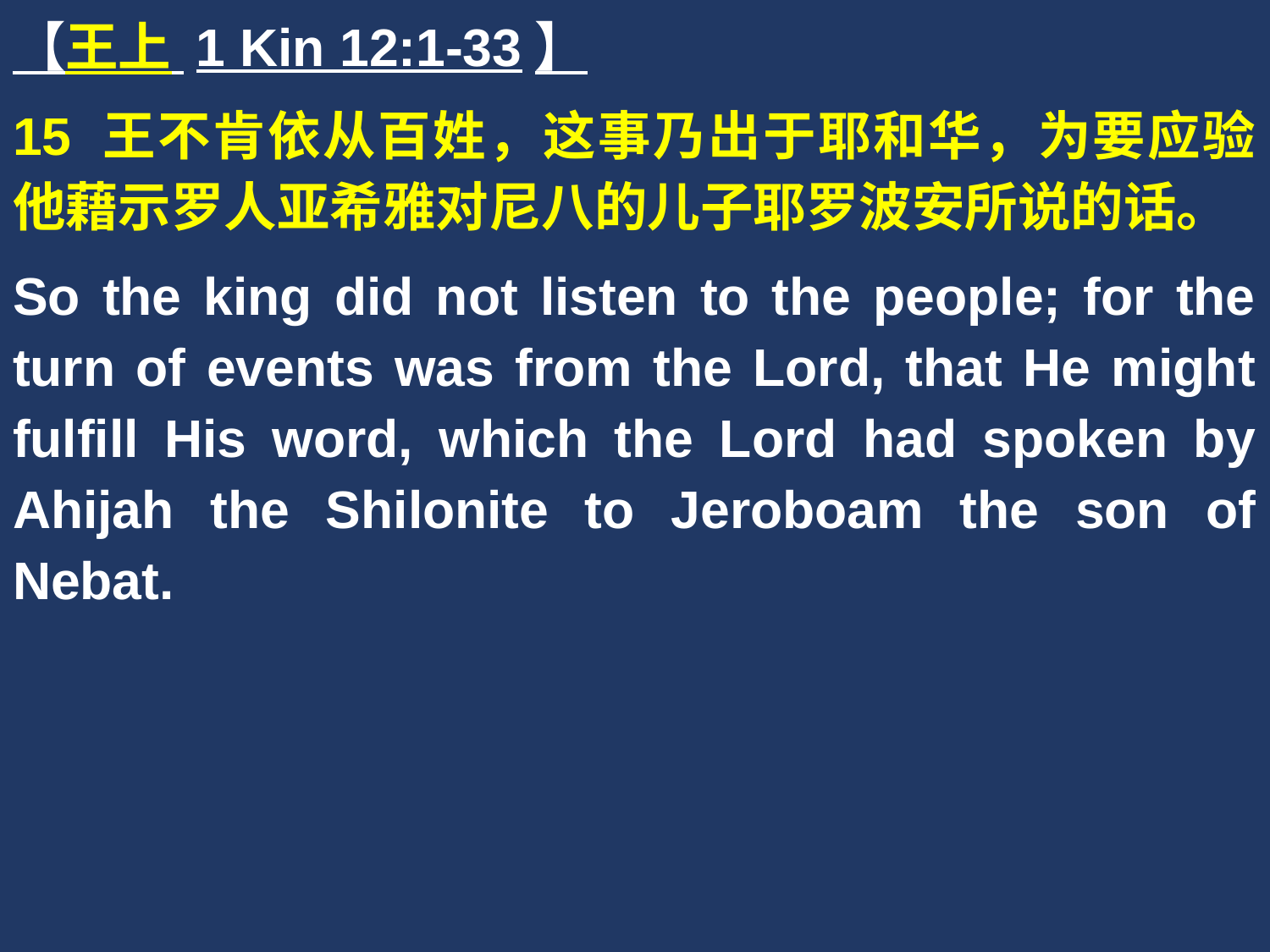

【王上 1 Kin 12:1-33】
15 王不肯依从百姓，这事乃出于耶和华，为要应验他藉示罗人亚希雅对尼八的儿子耶罗波安所说的话。
So the king did not listen to the people; for the turn of events was from the Lord, that He might fulfill His word, which the Lord had spoken by Ahijah the Shilonite to Jeroboam the son of Nebat.